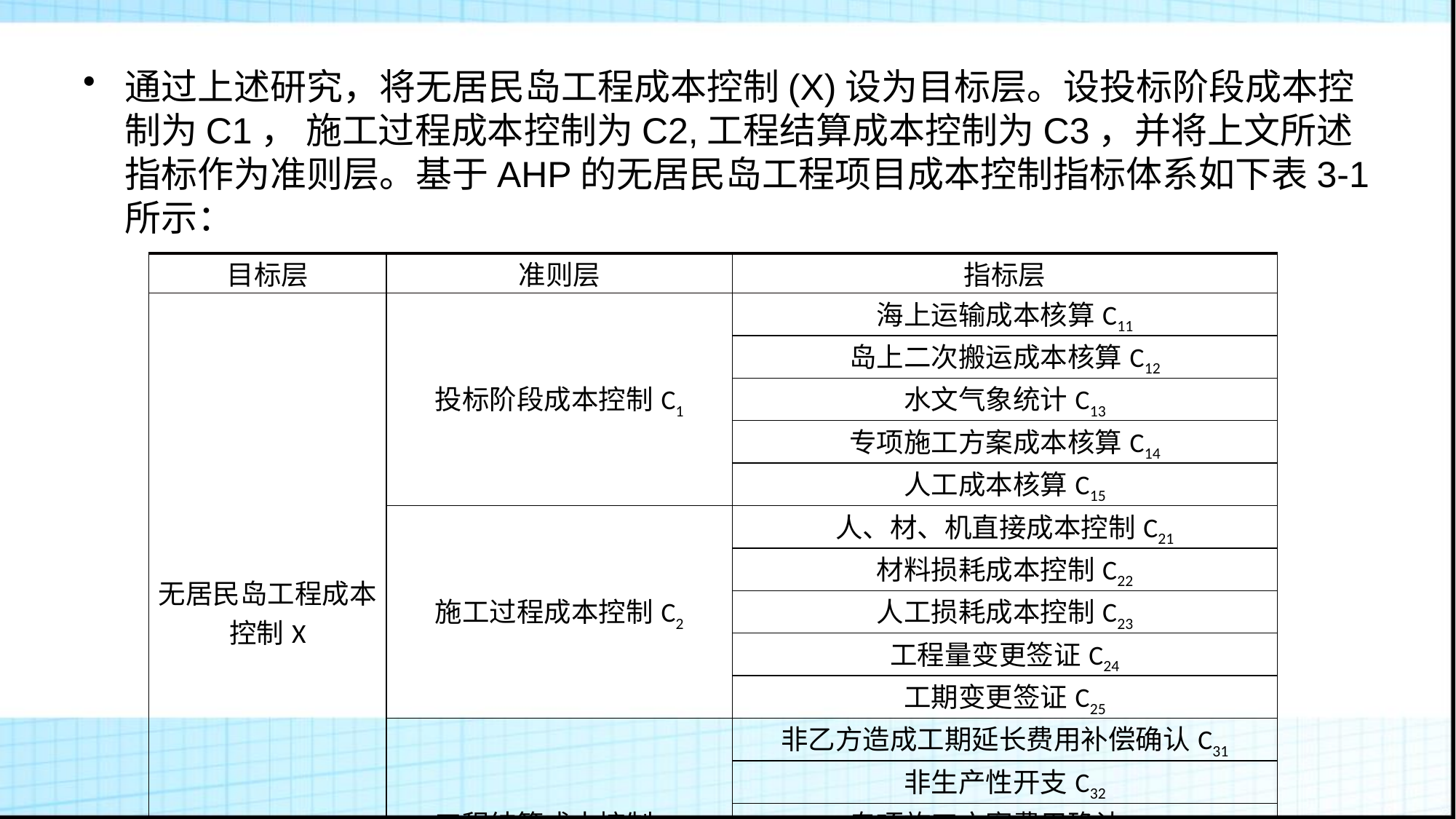

通过上述研究，将无居民岛工程成本控制(X)设为目标层。设投标阶段成本控制为C1， 施工过程成本控制为C2,工程结算成本控制为C3，并将上文所述指标作为准则层。基于AHP的无居民岛工程项目成本控制指标体系如下表3-1所示：

| 目标层 | 准则层 | 指标层 |
| --- | --- | --- |
| 无居民岛工程成本控制X | 投标阶段成本控制C1 | 海上运输成本核算C11 |
|  |  | 岛上二次搬运成本核算C12 |
|  |  | 水文气象统计C13 |
|  |  | 专项施工方案成本核算C14 |
|  |  | 人工成本核算C15 |
|  | 施工过程成本控制C2 | 人、材、机直接成本控制C21 |
|  |  | 材料损耗成本控制C22 |
|  |  | 人工损耗成本控制C23 |
|  |  | 工程量变更签证C24 |
|  |  | 工期变更签证C25 |
|  | 工程结算成本控制C3 | 非乙方造成工期延长费用补偿确认C31 |
|  |  | 非生产性开支C32 |
|  |  | 专项施工方案费用确认C33 |
|  |  | 自然灾害损失费用补偿确认C34 |
|  |  | 工程量变更单价确认C35 |